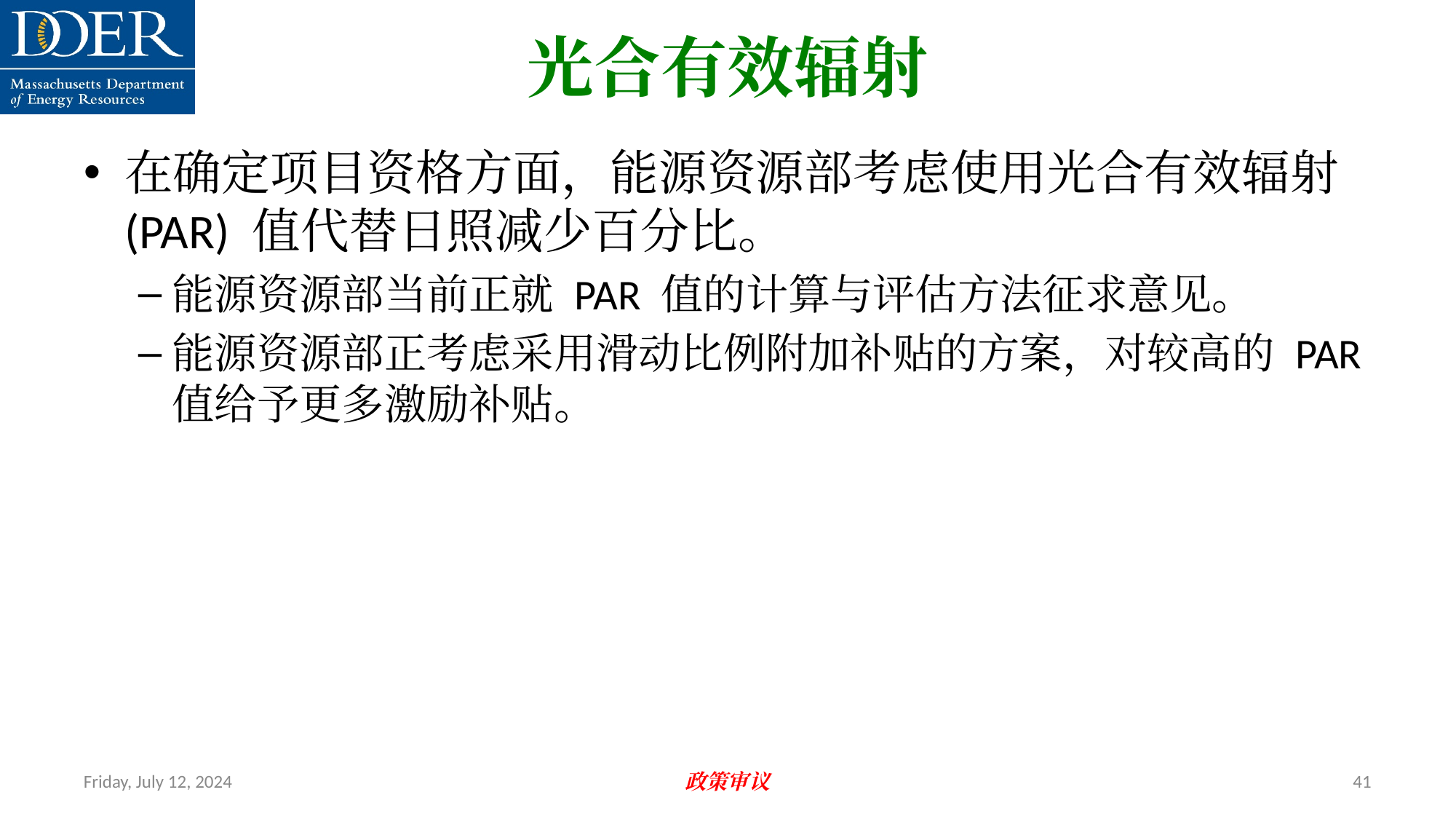

光合有效辐射
在确定项目资格方面，能源资源部考虑使用光合有效辐射 (PAR) 值代替日照减少百分比。
能源资源部当前正就 PAR 值的计算与评估方法征求意见。
能源资源部正考虑采用滑动比例附加补贴的方案，对较高的 PAR 值给予更多激励补贴。
Friday, July 12, 2024
政策审议
41